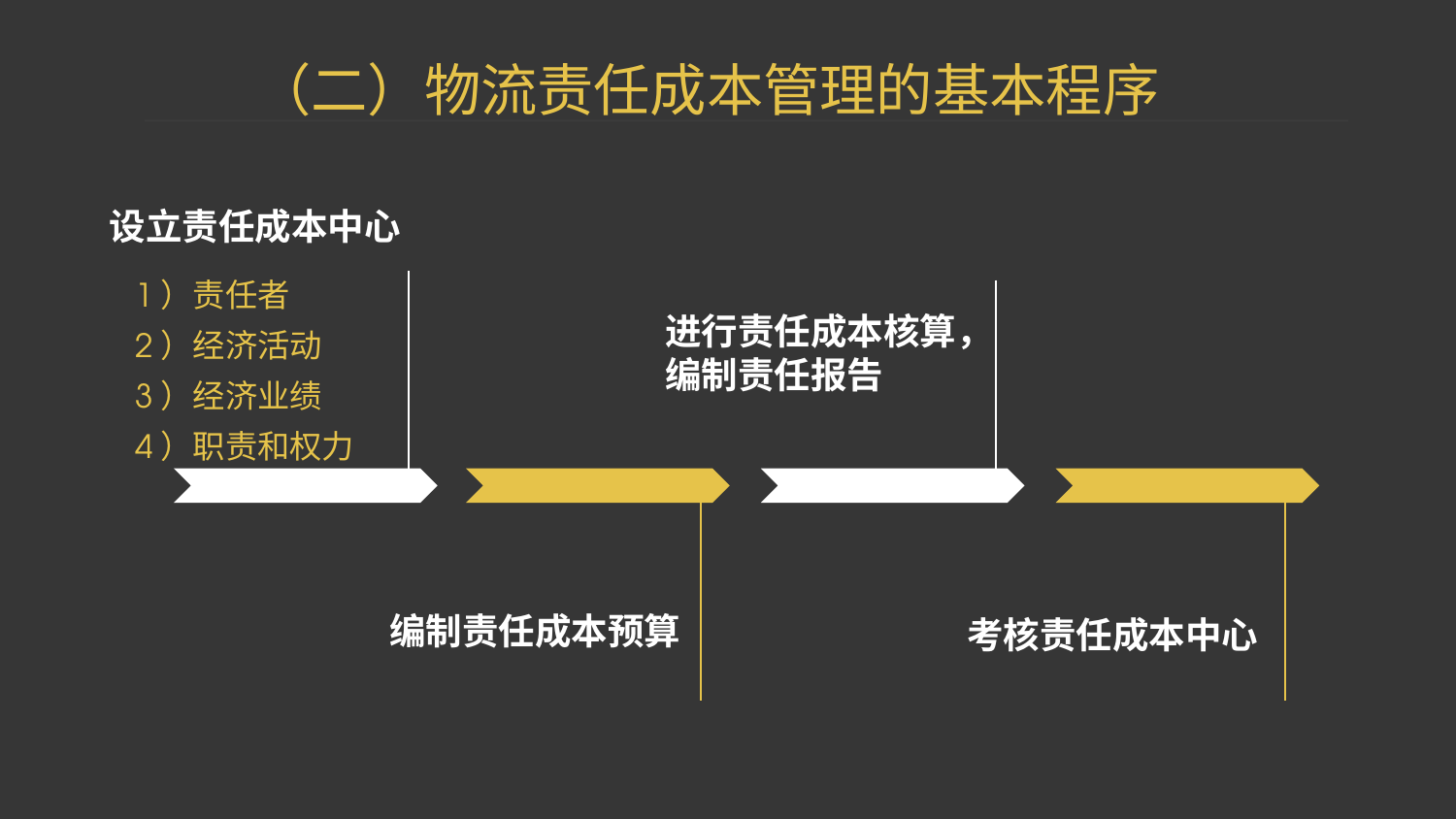

（二）物流责任成本管理的基本程序
设立责任成本中心
1）责任者
2）经济活动
3）经济业绩
4）职责和权力
进行责任成本核算，编制责任报告

编制责任成本预算
考核责任成本中心